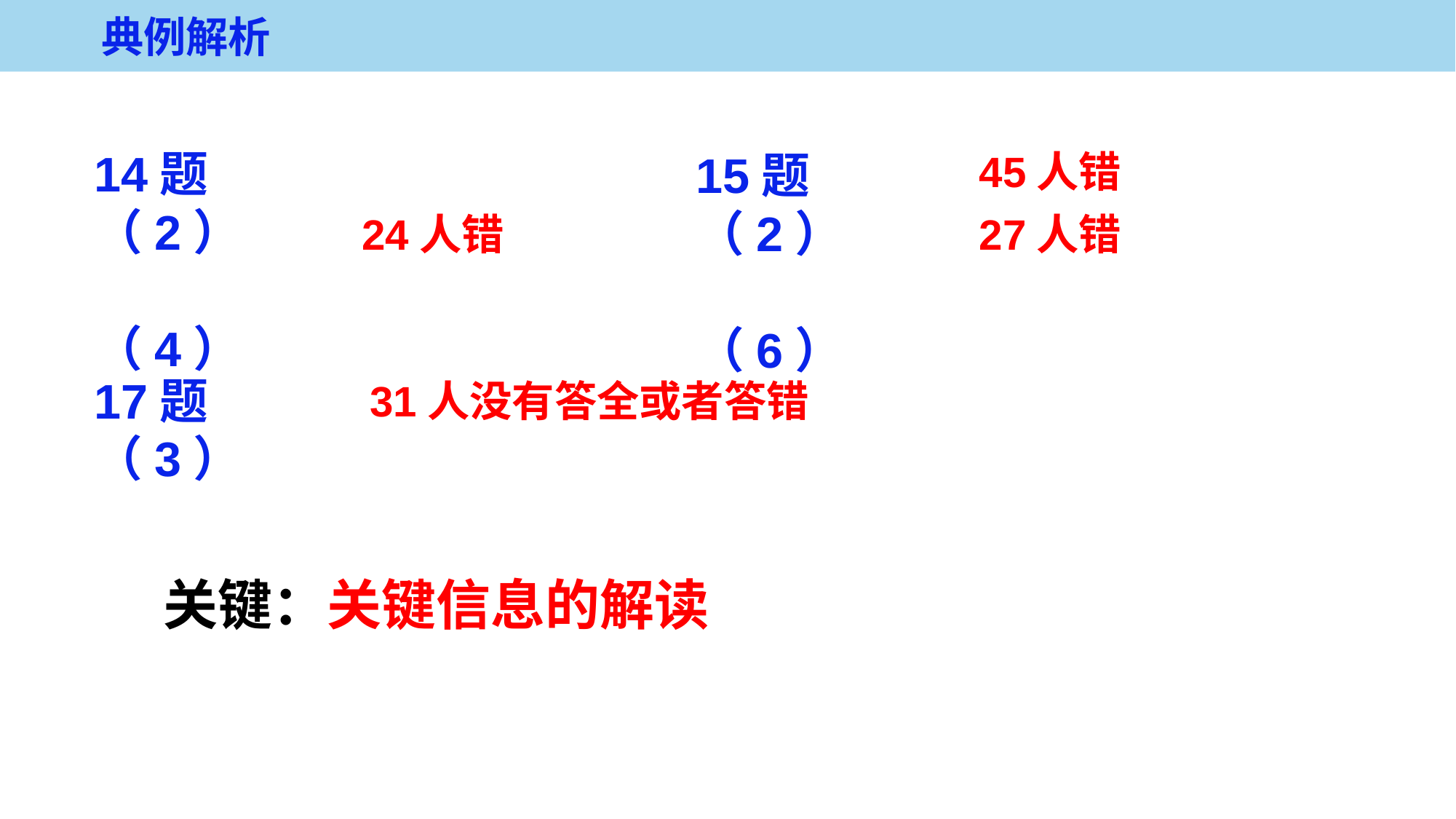

典例解析
14题 （2）
        （4）
15题 （2）
        （6）
45人错
24人错
27人错
17题 （3）
31人没有答全或者答错
关键：关键信息的解读